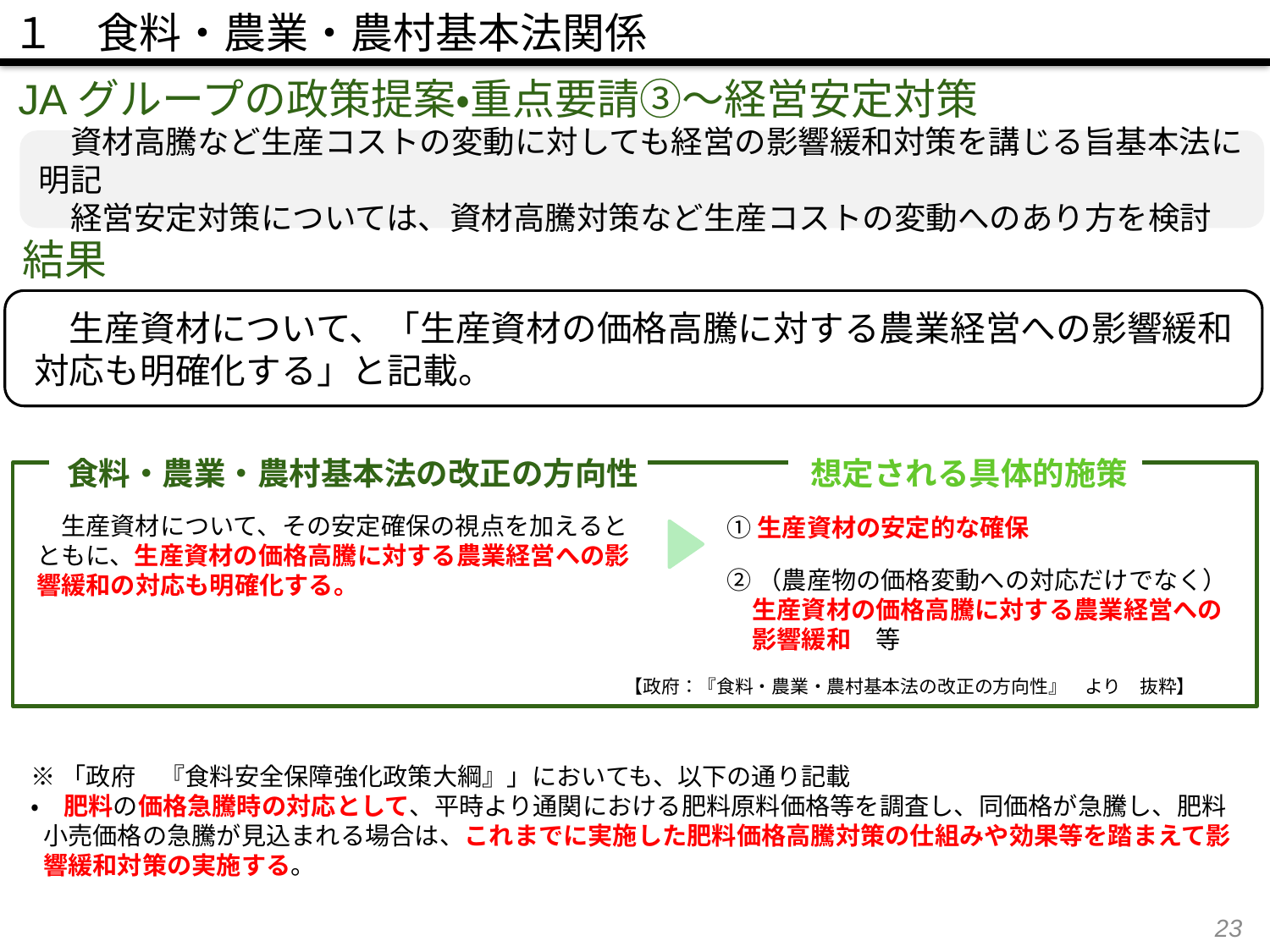

１　食料・農業・農村基本法関係
JAグループの政策提案・重点要請③～経営安定対策
　資材高騰など生産コストの変動に対しても経営の影響緩和対策を講じる旨基本法に明記
　経営安定対策については、資材高騰対策など生産コストの変動へのあり方を検討
結果
　生産資材について、「生産資材の価格高騰に対する農業経営への影響緩和対応も明確化する」と記載。
食料・農業・農村基本法の改正の方向性
想定される具体的施策

　生産資材について、その安定確保の視点を加えるとともに、生産資材の価格高騰に対する農業経営への影響緩和の対応も明確化する。
①生産資材の安定的な確保

②（農産物の価格変動への対応だけでなく）生産資材の価格高騰に対する農業経営への影響緩和　等

【政府：『食料・農業・農村基本法の改正の方向性』　より　抜粋】
※「政府　『食料安全保障強化政策大綱』」においても、以下の通り記載
・　肥料の価格急騰時の対応として、平時より通関における肥料原料価格等を調査し、同価格が急騰し、肥料小売価格の急騰が見込まれる場合は、これまでに実施した肥料価格高騰対策の仕組みや効果等を踏まえて影響緩和対策の実施する。

23